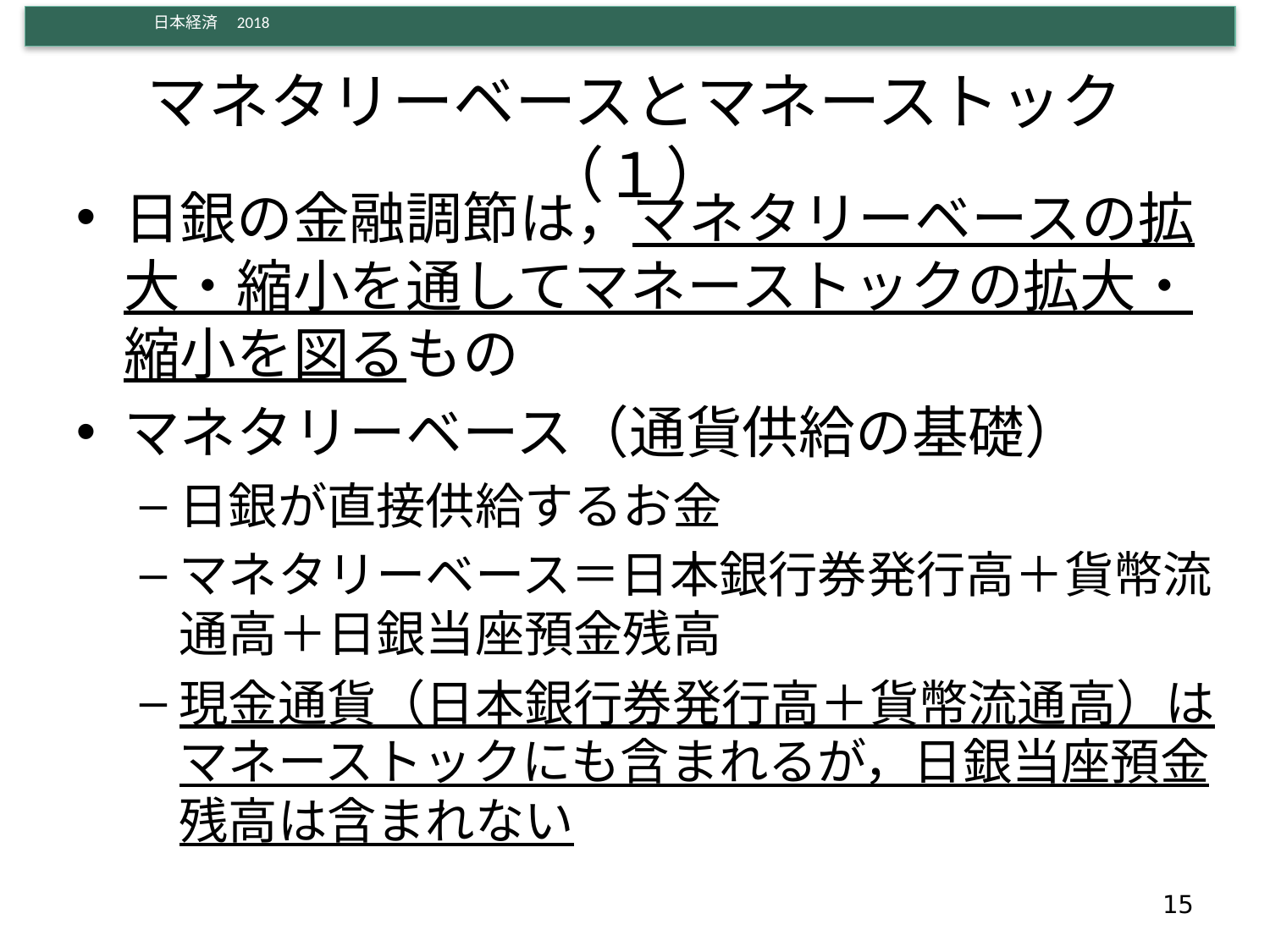

# マネタリーベースとマネーストック（１）
日銀の金融調節は，マネタリーベースの拡大・縮小を通してマネーストックの拡大・縮小を図るもの
マネタリーベース（通貨供給の基礎）
日銀が直接供給するお金
マネタリーベース＝日本銀行券発行高＋貨幣流通高＋日銀当座預金残高
現金通貨（日本銀行券発行高＋貨幣流通高）はマネーストックにも含まれるが，日銀当座預金残高は含まれない

15